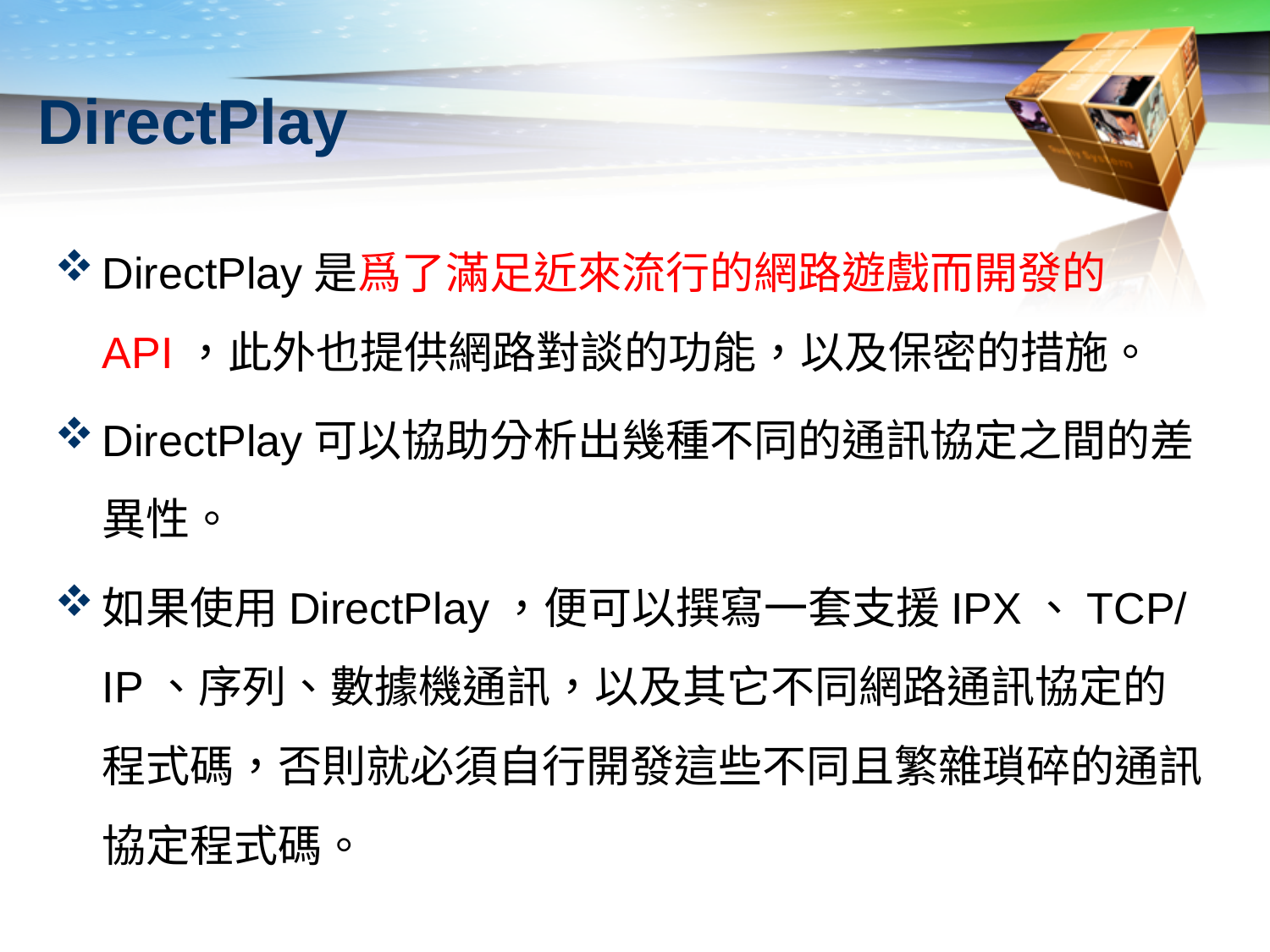

# DirectPlay
DirectPlay是爲了滿足近來流行的網路遊戲而開發的API，此外也提供網路對談的功能，以及保密的措施。
DirectPlay可以協助分析出幾種不同的通訊協定之間的差異性。
如果使用DirectPlay，便可以撰寫一套支援IPX、TCP/IP、序列、數據機通訊，以及其它不同網路通訊協定的程式碼，否則就必須自行開發這些不同且繁雜瑣碎的通訊協定程式碼。